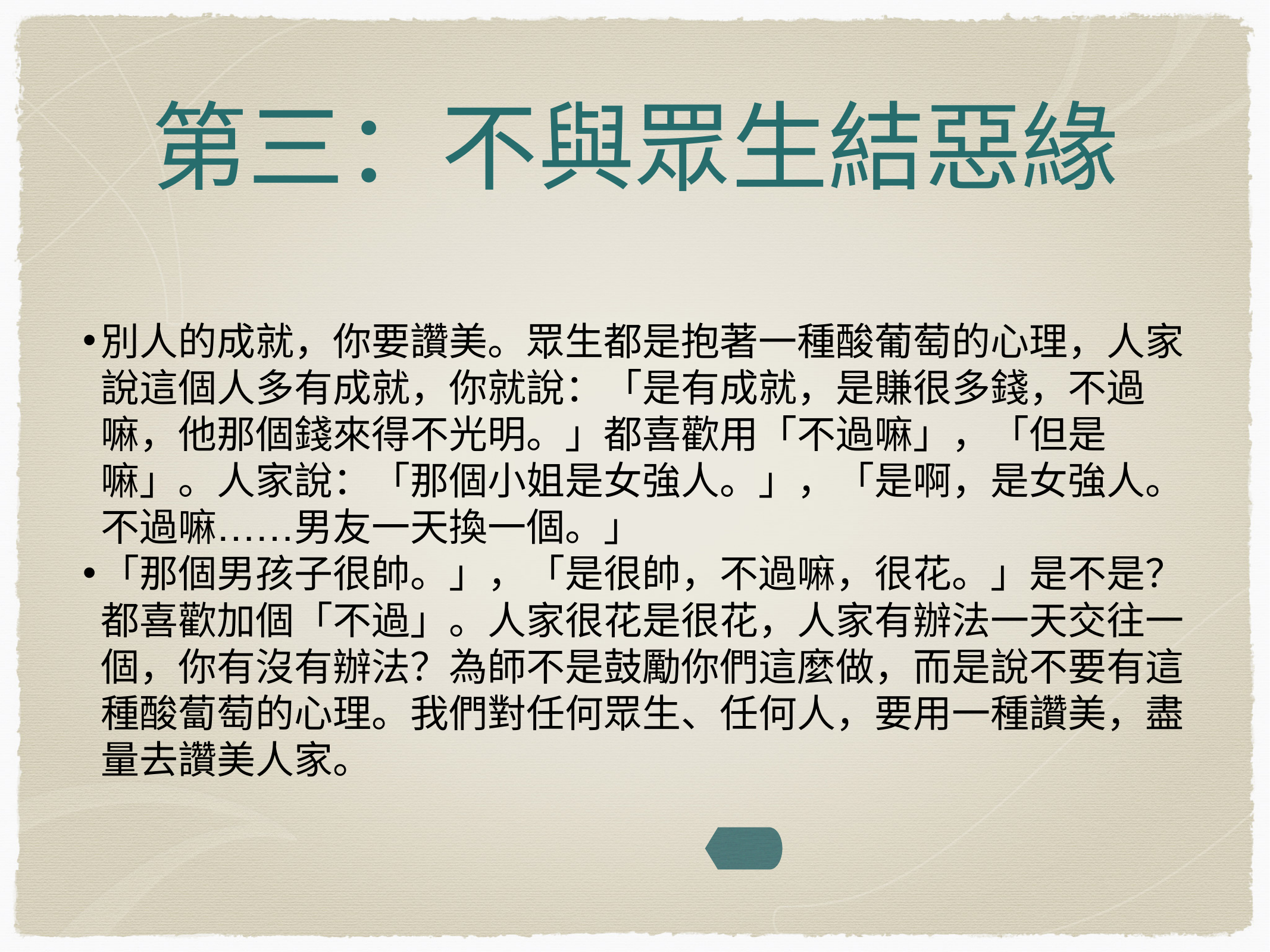

# 第三：不與眾生結惡緣
別人的成就，你要讚美。眾生都是抱著一種酸葡萄的心理，人家說這個人多有成就，你就說：「是有成就，是賺很多錢，不過嘛，他那個錢來得不光明。」都喜歡用「不過嘛」，「但是嘛」。人家說：「那個小姐是女強人。」，「是啊，是女強人。不過嘛……男友一天換一個。」
「那個男孩子很帥。」，「是很帥，不過嘛，很花。」是不是？都喜歡加個「不過」。人家很花是很花，人家有辦法一天交往一個，你有沒有辦法？為師不是鼓勵你們這麼做，而是說不要有這種酸蔔萄的心理。我們對任何眾生、任何人，要用一種讚美，盡量去讚美人家。